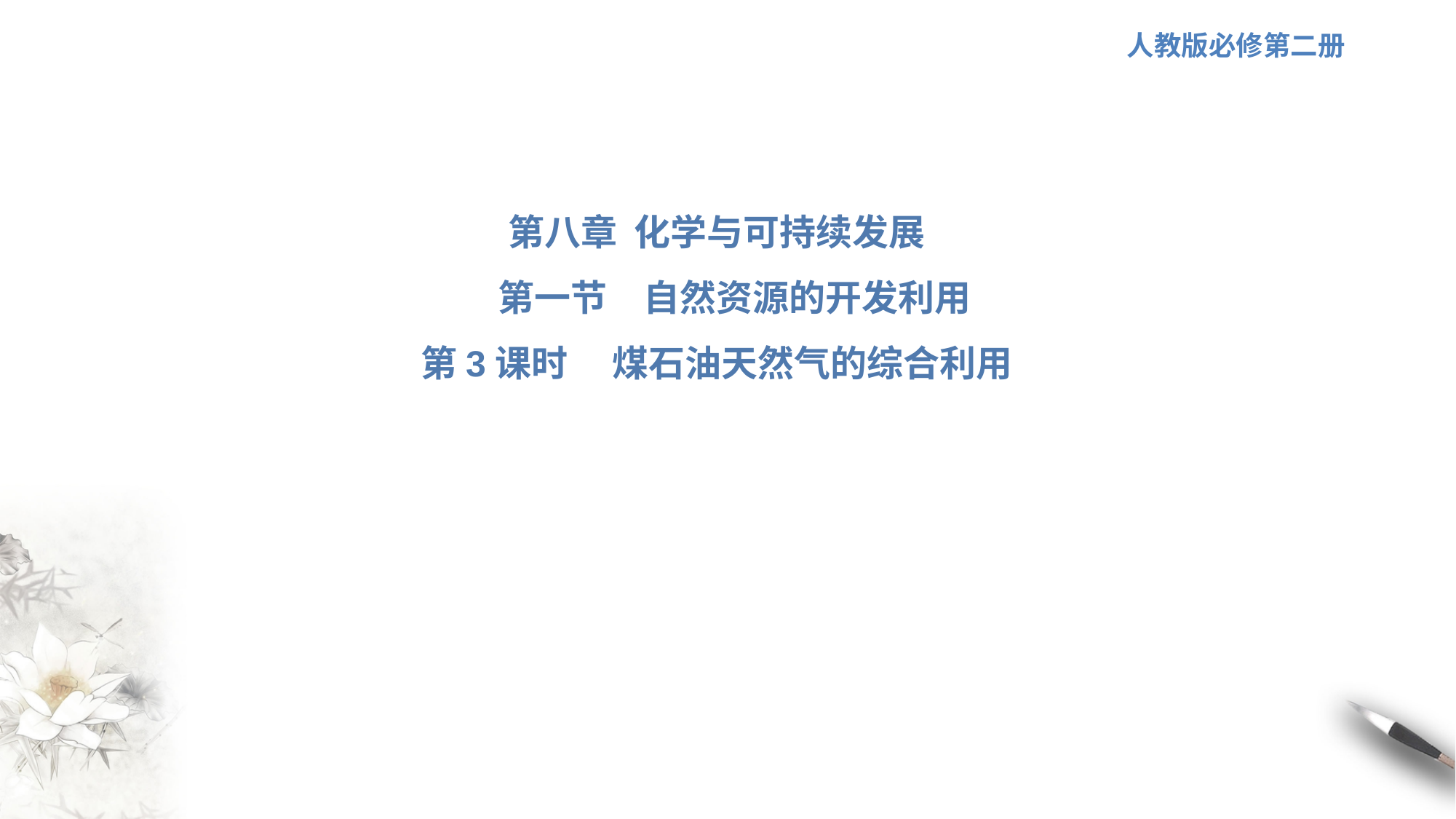

人教版必修第二册
第八章  化学与可持续发展
　第一节　自然资源的开发利用
第3课时　 煤石油天然气的综合利用